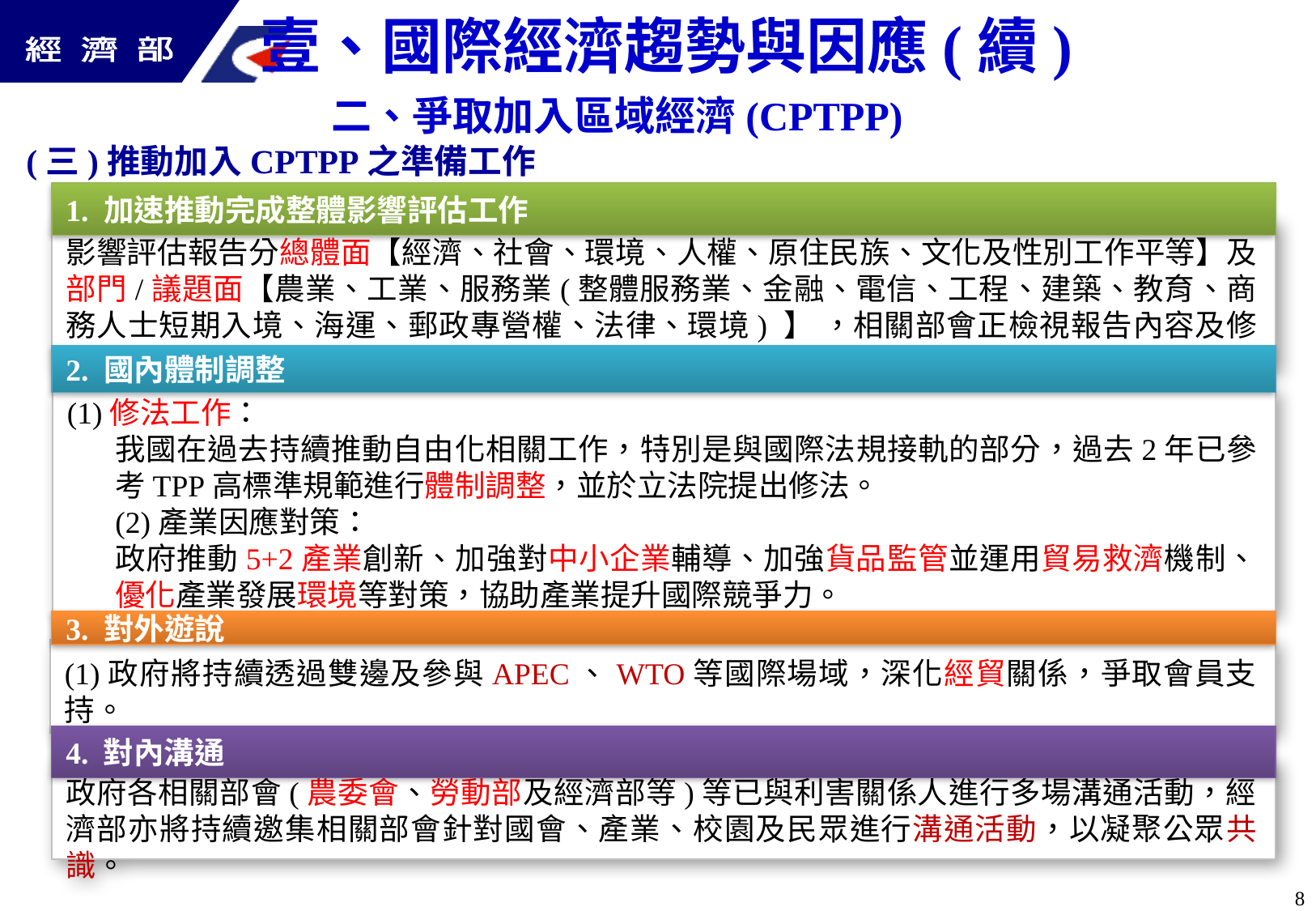

壹、國際經濟趨勢與因應(續)
二、爭取加入區域經濟(CPTPP)
(三)推動加入CPTPP之準備工作
1. 加速推動完成整體影響評估工作
影響評估報告分總體面【經濟、社會、環境、人權、原住民族、文化及性別工作平等】及部門/議題面【農業、工業、服務業(整體服務業、金融、電信、工程、建築、教育、商務人士短期入境、海運、郵政專營權、法律、環境) 】 ，相關部會正檢視報告內容及修正。
2. 國內體制調整
(1)修法工作：
我國在過去持續推動自由化相關工作，特別是與國際法規接軌的部分，過去2年已參考TPP高標準規範進行體制調整，並於立法院提出修法。
(2)產業因應對策：
政府推動5+2產業創新、加強對中小企業輔導、加強貨品監管並運用貿易救濟機制、優化產業發展環境等對策，協助產業提升國際競爭力。
3. 對外遊說
(1)政府將持續透過雙邊及參與APEC、WTO等國際場域，深化經貿關係，爭取會員支持。
(2)由於CPTPP目前以日本為首，我國需再努力核安食品公投案之後續溝通等工作
4. 對內溝通
政府各相關部會(農委會、勞動部及經濟部等)等已與利害關係人進行多場溝通活動，經濟部亦將持續邀集相關部會針對國會、產業、校園及民眾進行溝通活動，以凝聚公眾共識。